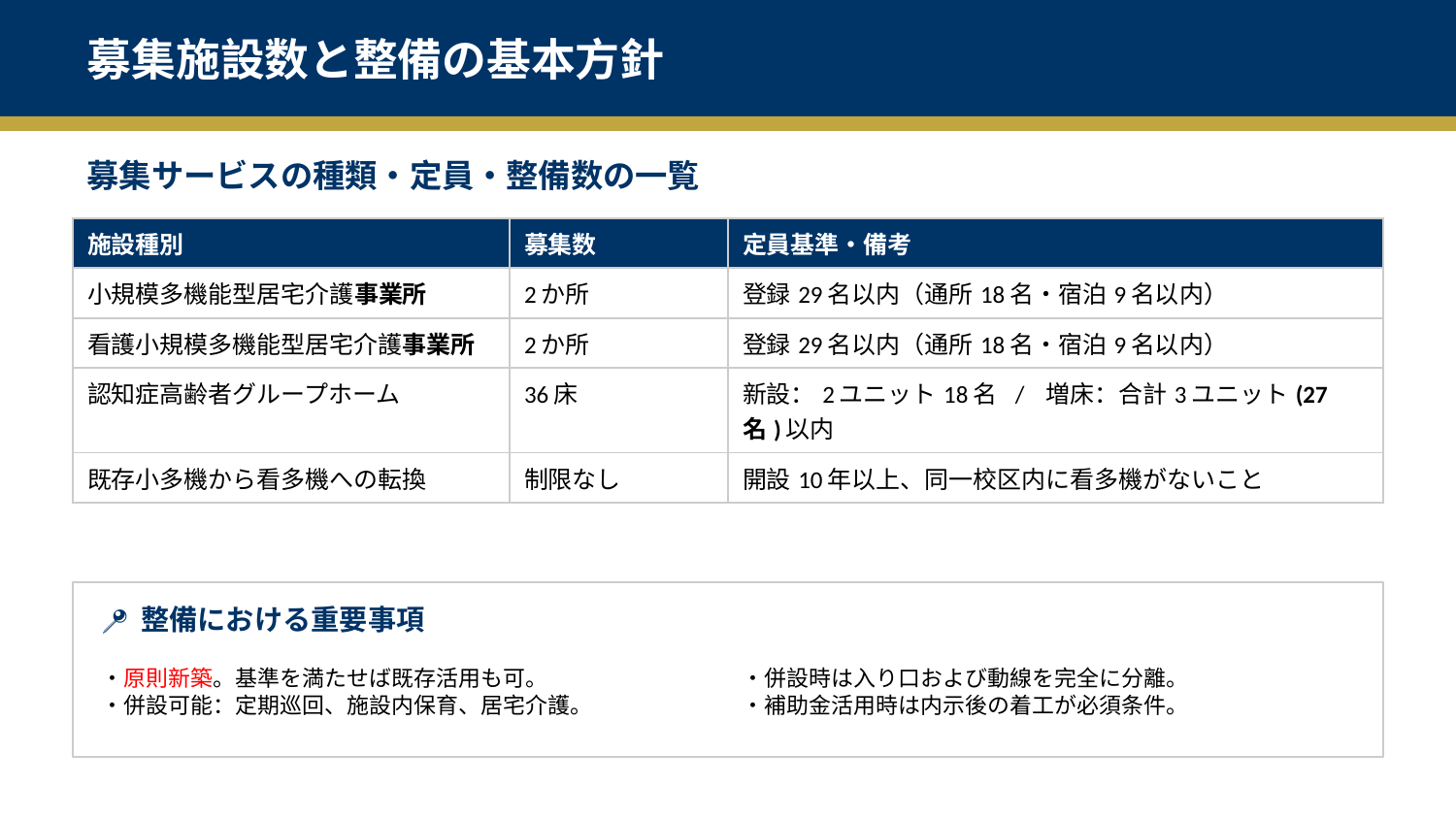

募集施設数と整備の基本方針

募集サービスの種類・定員・整備数の一覧
| 施設種別 | 募集数 | 定員基準・備考 |
| --- | --- | --- |
| 小規模多機能型居宅介護事業所 | 2か所 | 登録29名以内（通所18名・宿泊9名以内） |
| 看護小規模多機能型居宅介護事業所 | 2か所 | 登録29名以内（通所18名・宿泊9名以内） |
| 認知症高齢者グループホーム | 36床 | 新設：2ユニット18名 / 増床：合計3ユニット(27名)以内 |
| 既存小多機から看多機への転換 | 制限なし | 開設10年以上、同一校区内に看多機がないこと |

📍 整備における重要事項
・原則新築。基準を満たせば既存活用も可。
・併設可能：定期巡回、施設内保育、居宅介護。
・併設時は入り口および動線を完全に分離。
・補助金活用時は内示後の着工が必須条件。